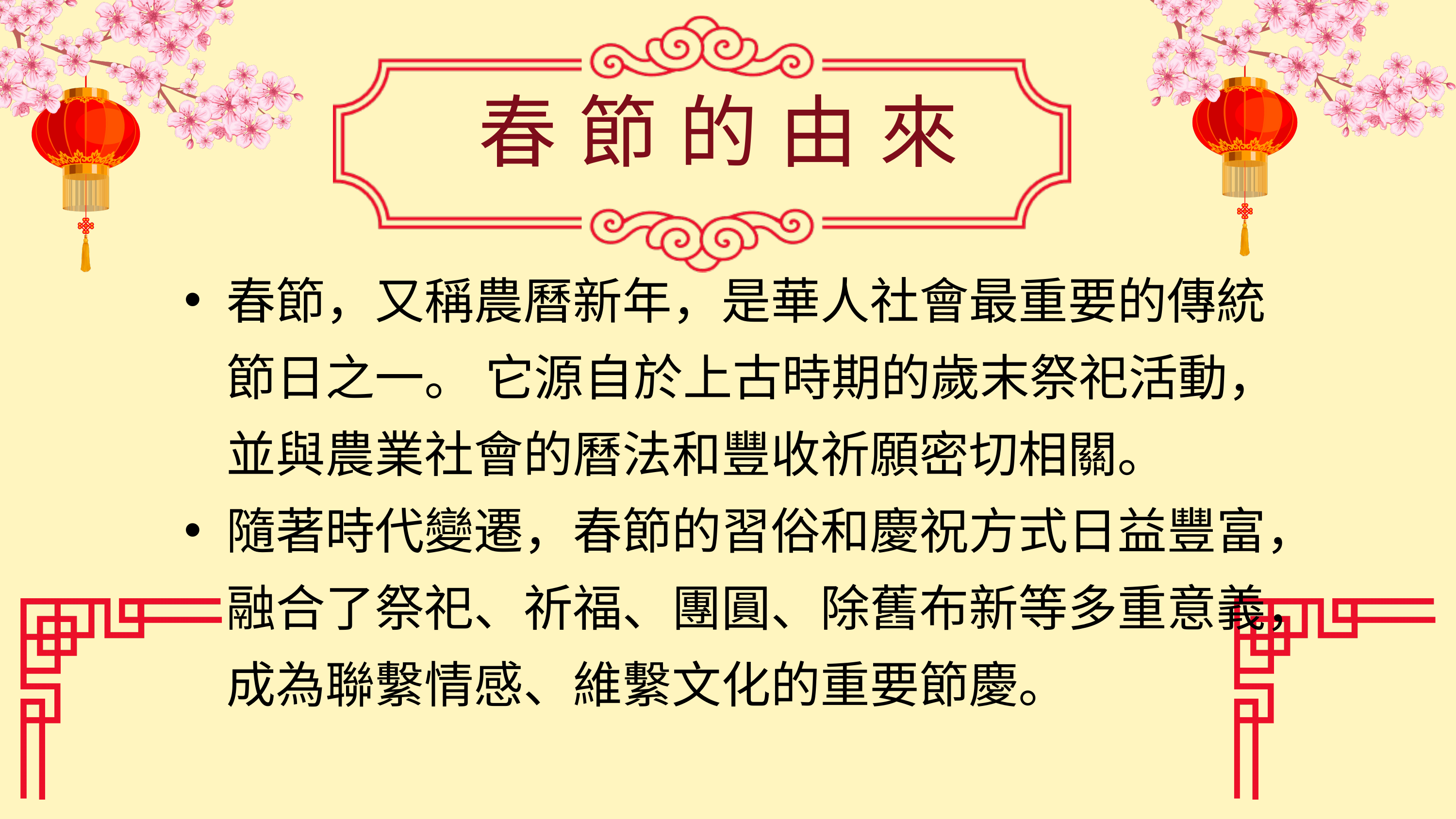

春節的由來
春節，又稱農曆新年，是華人社會最重要的傳統節日之一。 它源自於上古時期的歲末祭祀活動，並與農業社會的曆法和豐收祈願密切相關。
隨著時代變遷，春節的習俗和慶祝方式日益豐富，融合了祭祀、祈福、團圓、除舊布新等多重意義，成為聯繫情感、維繫文化的重要節慶。